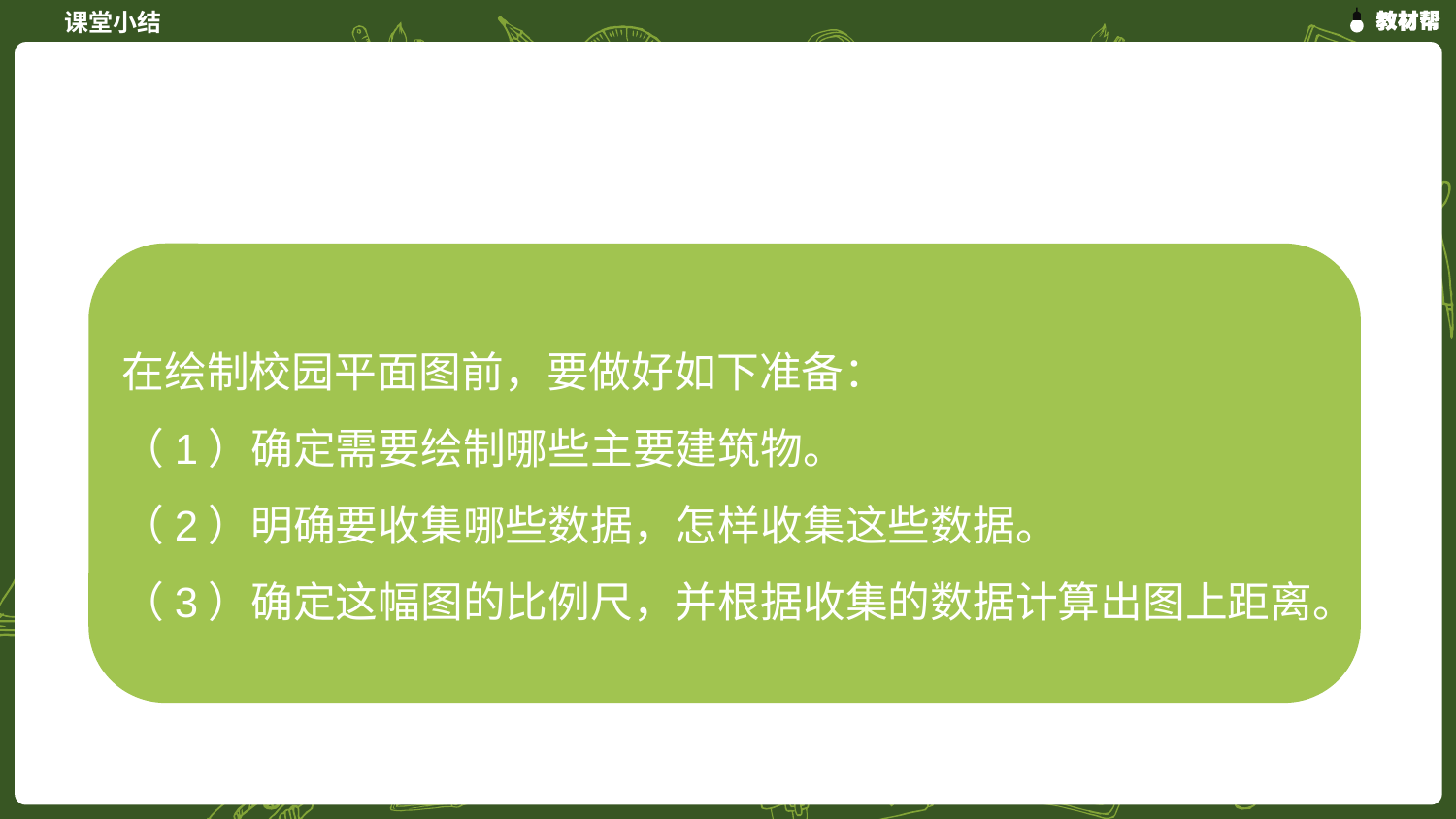

在绘制校园平面图前，要做好如下准备：
（1）确定需要绘制哪些主要建筑物。
（2）明确要收集哪些数据，怎样收集这些数据。
（3）确定这幅图的比例尺，并根据收集的数据计算出图上距离。